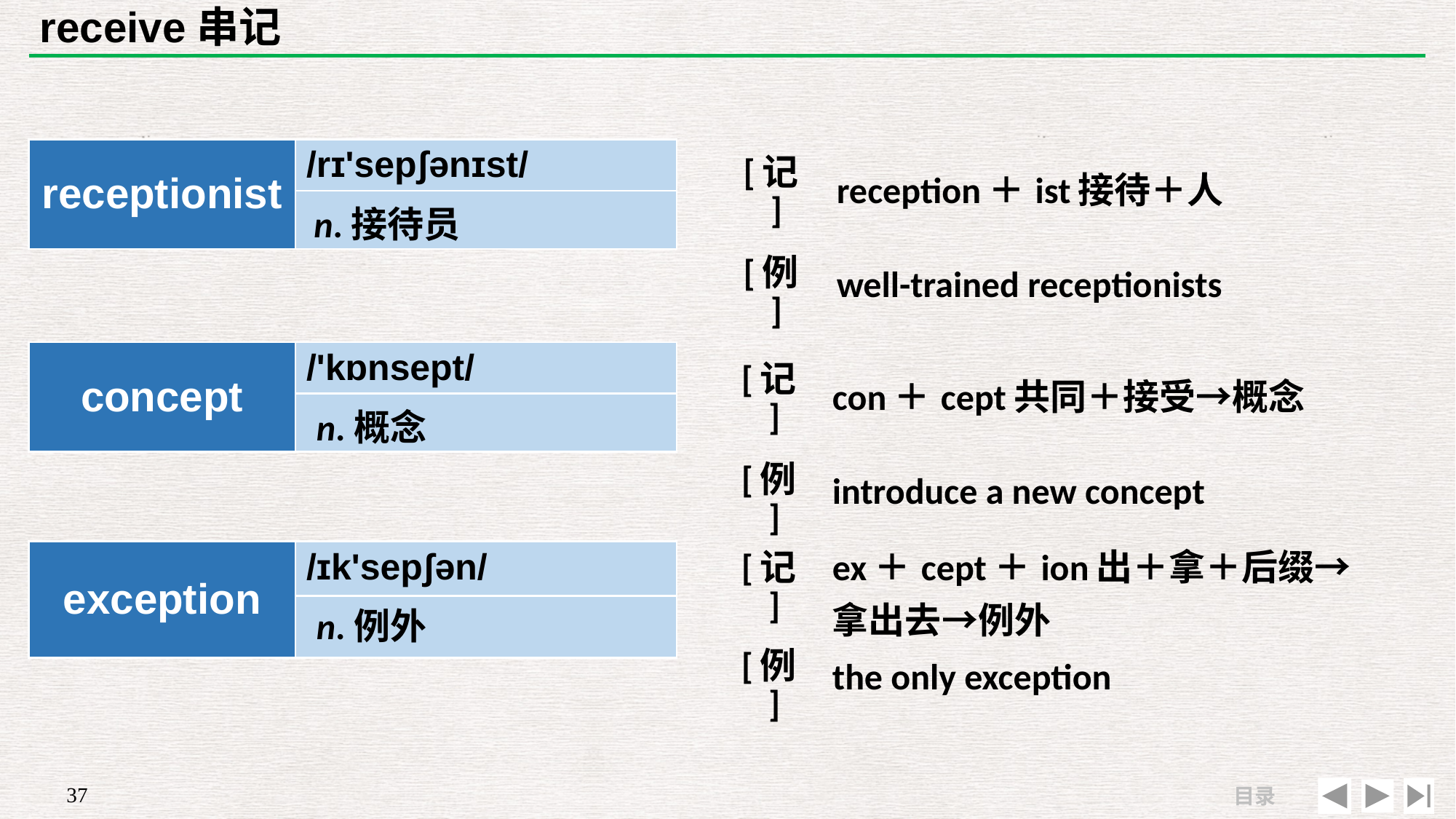

# receive串记

| [记] | reception＋ist接待＋人 |
| --- | --- |
| [例] | well-trained receptionists |
| receptionist | /rɪ'sepʃənɪst/ |
| --- | --- |
|  |  |
n.接待员
| concept | /'kɒnsept/ |
| --- | --- |
|  |  |
| [记] | con＋cept共同＋接受→概念 |
| --- | --- |
| [例] | introduce a new concept |
n.概念
| [记] | ex＋cept＋ion出＋拿＋后缀→ 拿出去→例外 |
| --- | --- |
| [例] | the only exception |
| exception | /ɪk'sepʃən/ |
| --- | --- |
|  |  |
n.例外